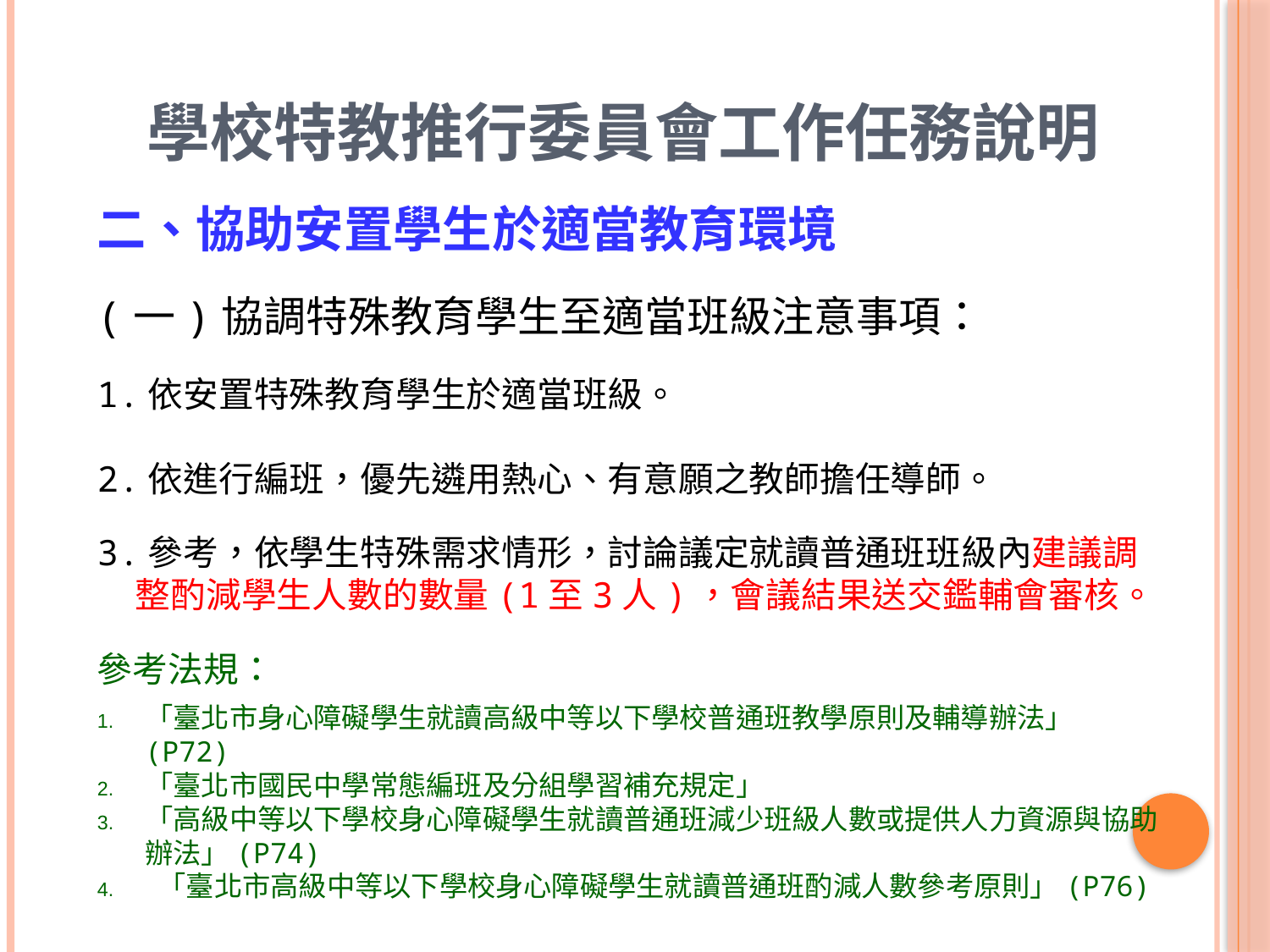

# 學校特教推行委員會工作任務說明
二、協助安置學生於適當教育環境
(一)協調特殊教育學生至適當班級注意事項：
1.依安置特殊教育學生於適當班級。
2.依進行編班，優先遴用熱心、有意願之教師擔任導師。
3.參考，依學生特殊需求情形，討論議定就讀普通班班級內建議調整酌減學生人數的數量(1至3人)，會議結果送交鑑輔會審核。
參考法規：
「臺北市身心障礙學生就讀高級中等以下學校普通班教學原則及輔導辦法」(P72)
「臺北市國民中學常態編班及分組學習補充規定」
「高級中等以下學校身心障礙學生就讀普通班減少班級人數或提供人力資源與協助辦法」(P74)
 「臺北市高級中等以下學校身心障礙學生就讀普通班酌減人數參考原則」(P76)